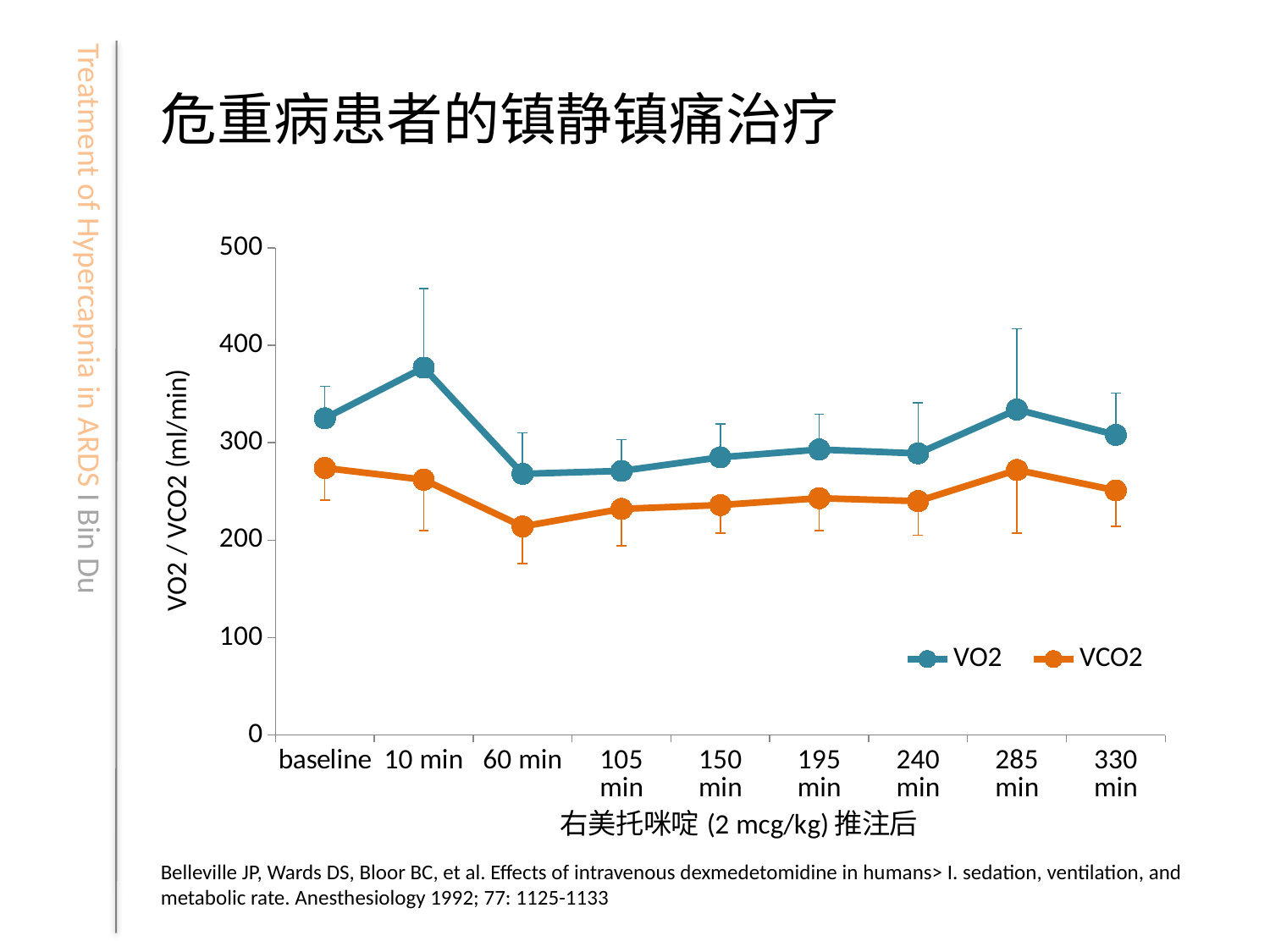

# 危重病患者的镇静镇痛治疗

### Chart

| Category | VO2 | VCO2 |
|---|---|---|
| baseline | 325.0 | 274.0 |
| 10 min | 377.0 | 262.0 |
| 60 min | 268.0 | 214.0 |
| 105 min | 271.0 | 232.0 |
| 150 min | 285.0 | 236.0 |
| 195 min | 293.0 | 243.0 |
| 240 min | 289.0 | 240.0 |
| 285 min | 334.0 | 272.0 |
| 330 min | 308.0 | 251.0 |
Belleville JP, Wards DS, Bloor BC, et al. Effects of intravenous dexmedetomidine in humans> I. sedation, ventilation, and metabolic rate. Anesthesiology 1992; 77: 1125-1133